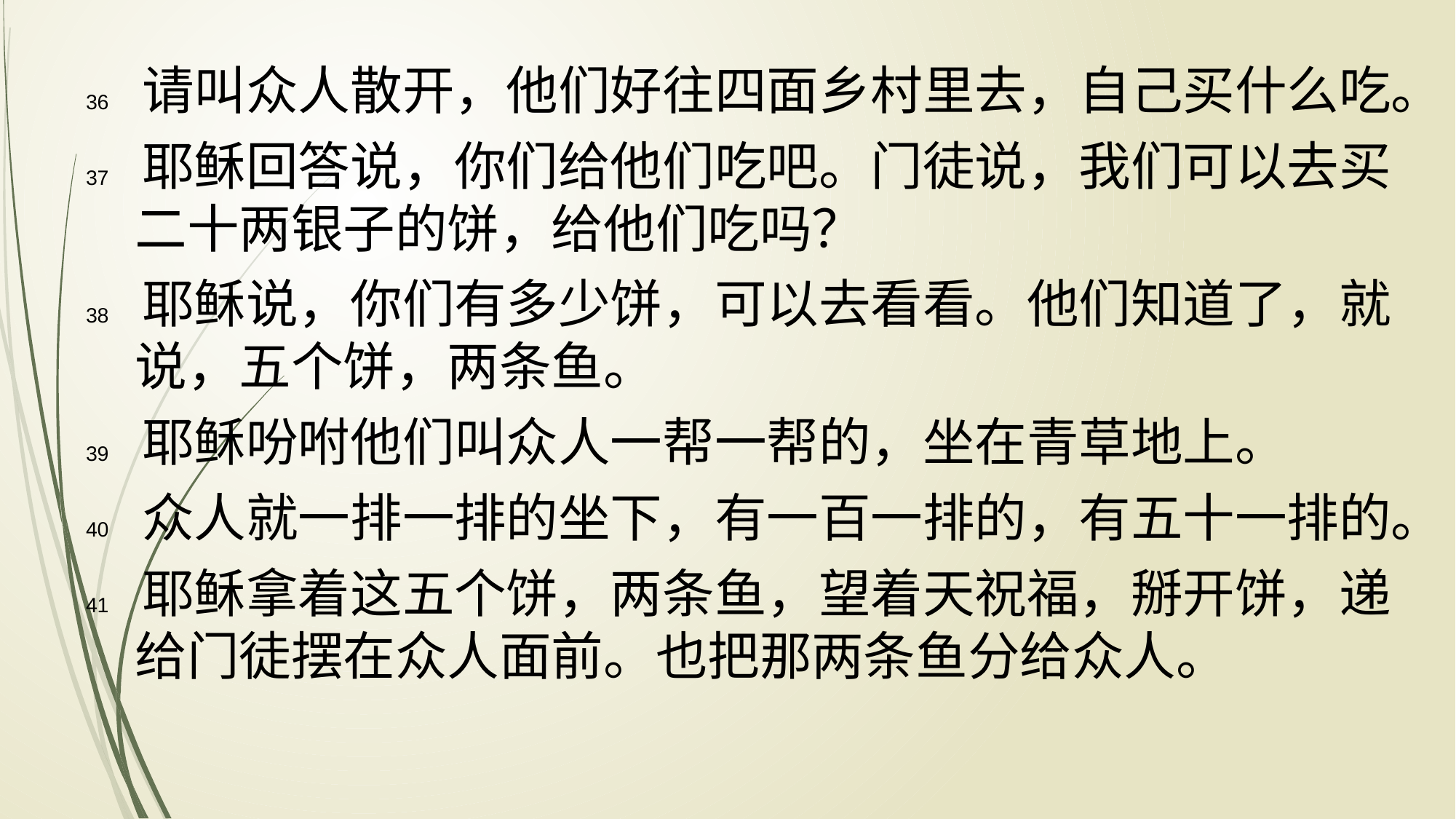

36     请叫众人散开，他们好往四面乡村里去，自己买什么吃。
37     耶稣回答说，你们给他们吃吧。门徒说，我们可以去买二十两银子的饼，给他们吃吗？
38     耶稣说，你们有多少饼，可以去看看。他们知道了，就说，五个饼，两条鱼。
39     耶稣吩咐他们叫众人一帮一帮的，坐在青草地上。
40     众人就一排一排的坐下，有一百一排的，有五十一排的。
41     耶稣拿着这五个饼，两条鱼，望着天祝福，掰开饼，递给门徒摆在众人面前。也把那两条鱼分给众人。